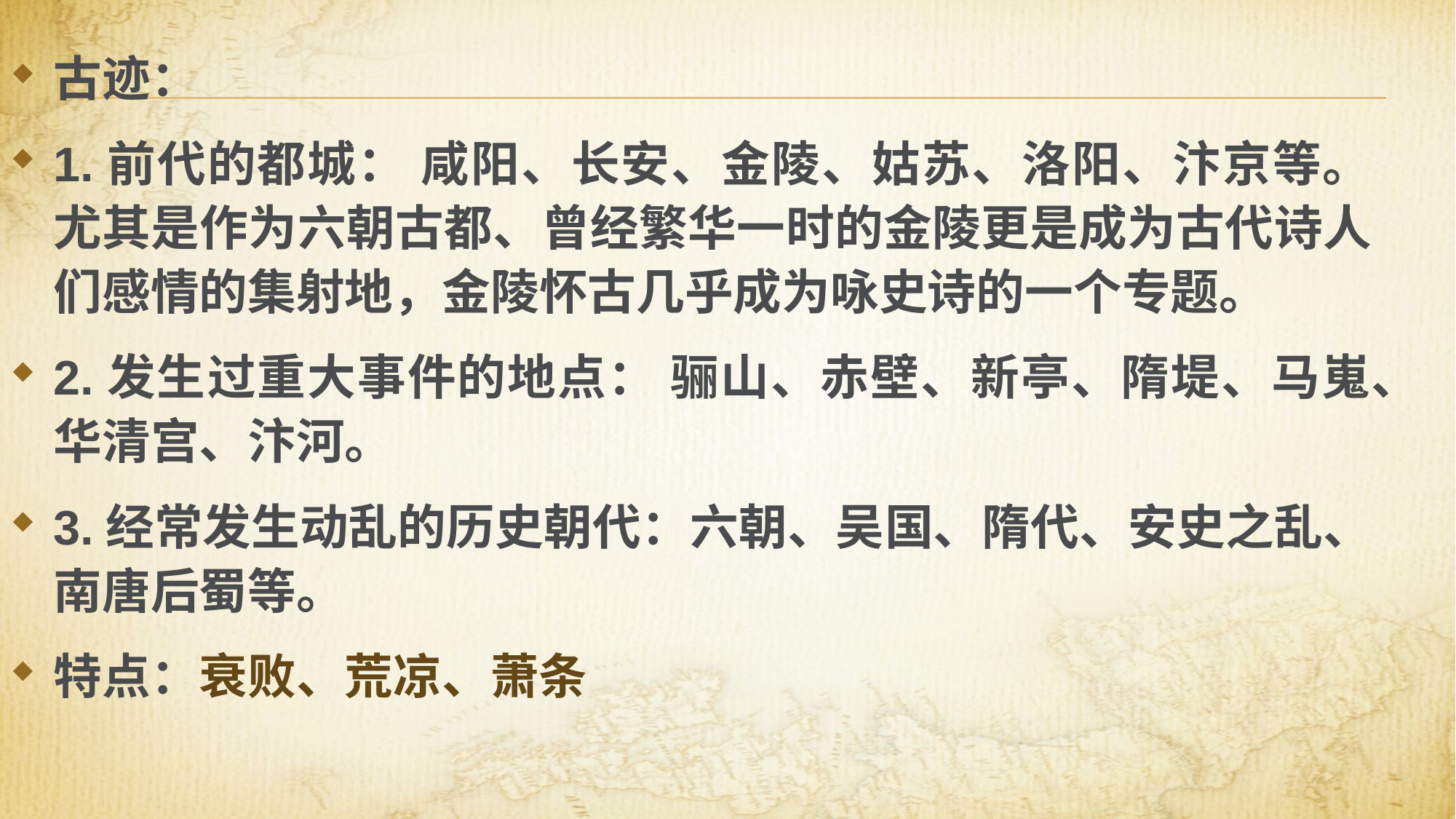

古迹：
1.前代的都城： 咸阳、长安、金陵、姑苏、洛阳、汴京等。尤其是作为六朝古都、曾经繁华一时的金陵更是成为古代诗人们感情的集射地，金陵怀古几乎成为咏史诗的一个专题。
2.发生过重大事件的地点： 骊山、赤壁、新亭、隋堤、马嵬、华清宫、汴河。
3.经常发生动乱的历史朝代：六朝、吴国、隋代、安史之乱、南唐后蜀等。
特点：衰败、荒凉、萧条